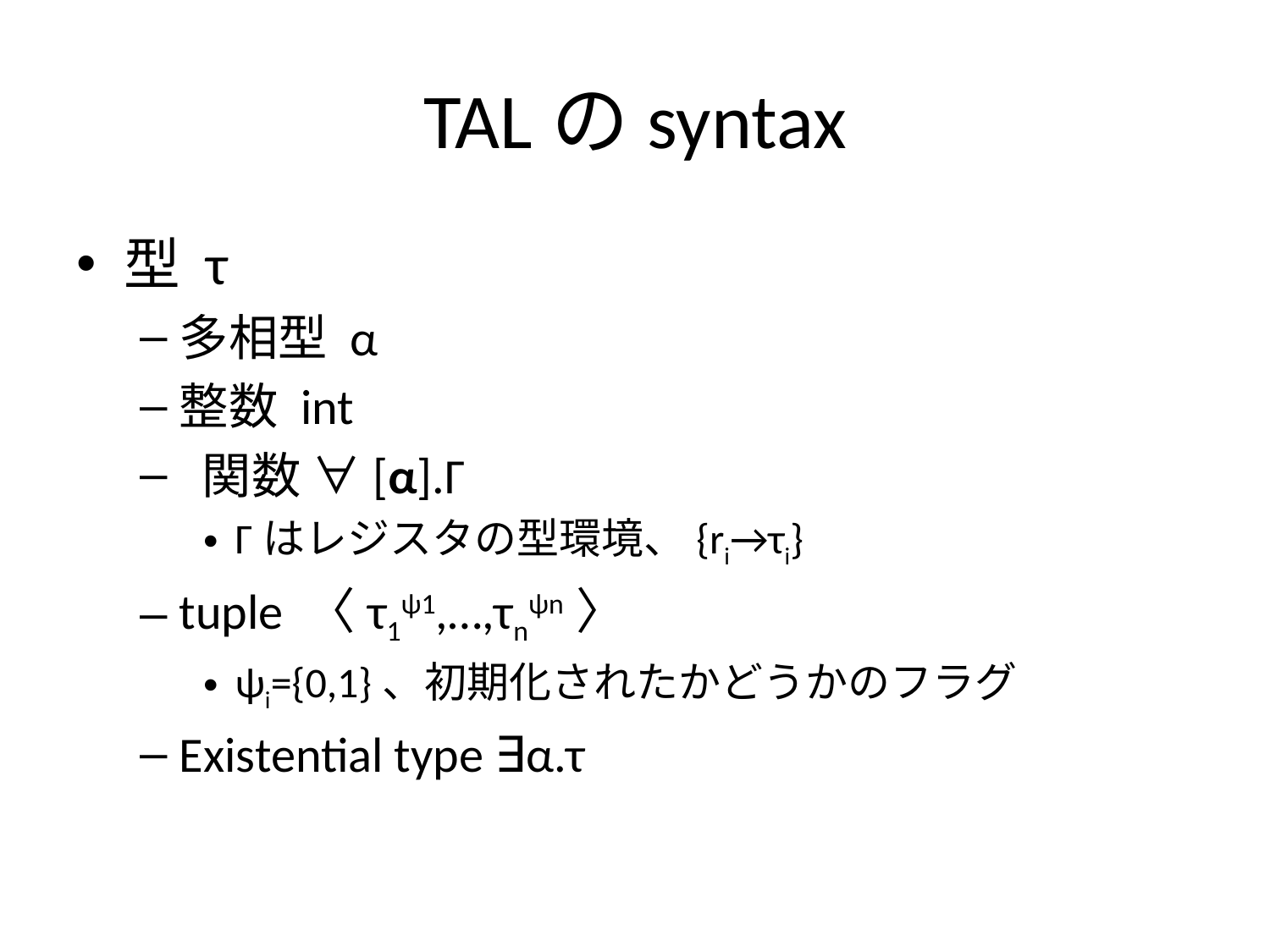

# TALのsyntax
型 τ
多相型 α
整数 int
 関数 ∀[α].Γ
Γはレジスタの型環境、{ri→τi}
tuple 〈τ1ψ1,…,τnψn〉
ψi={0,1}、初期化されたかどうかのフラグ
Existential type ∃α.τ